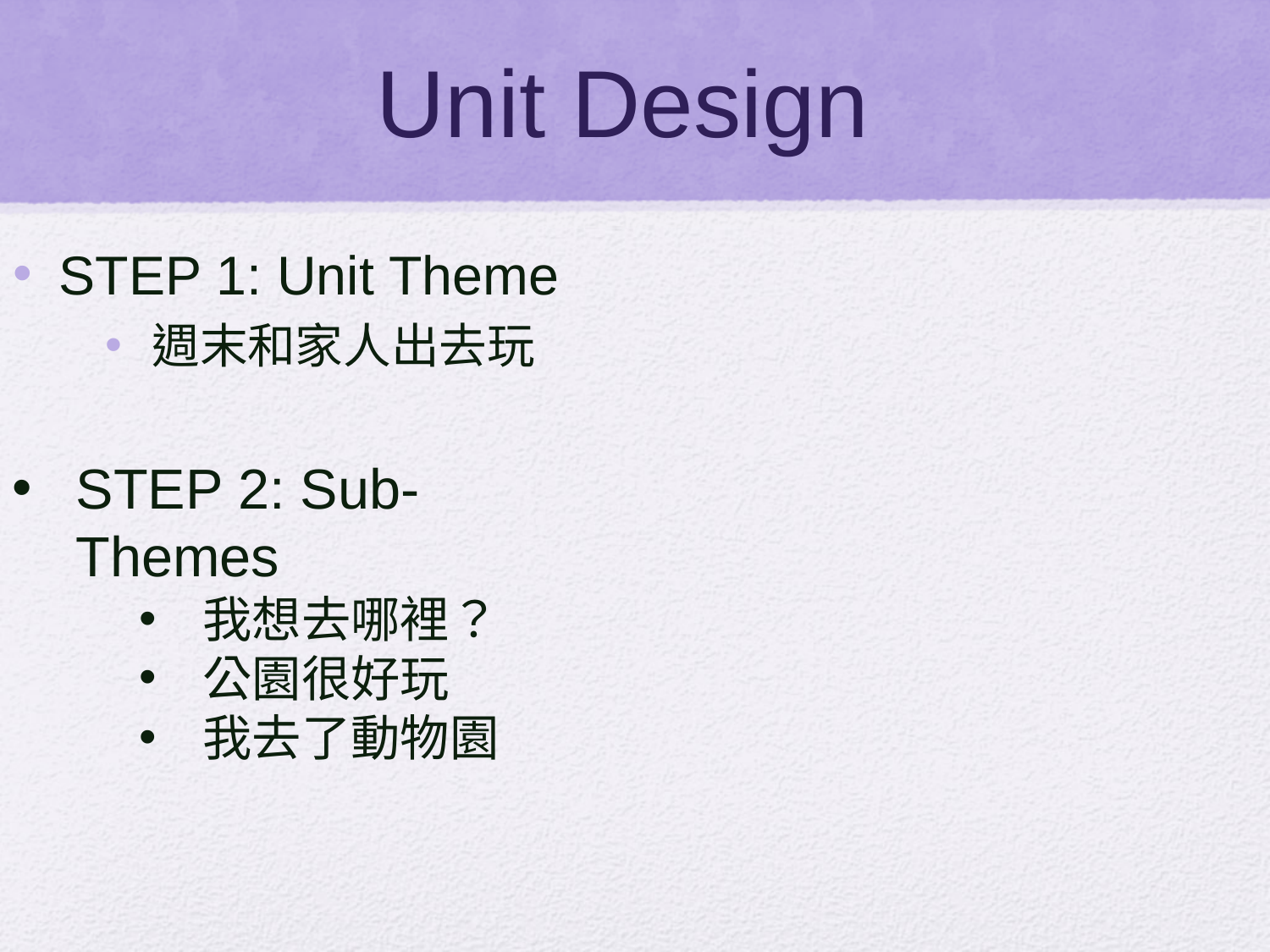

# Unit Design
STEP 1: Unit Theme
週末和家人出去玩
STEP 2: Sub-Themes
我想去哪裡？
公園很好玩
我去了動物園